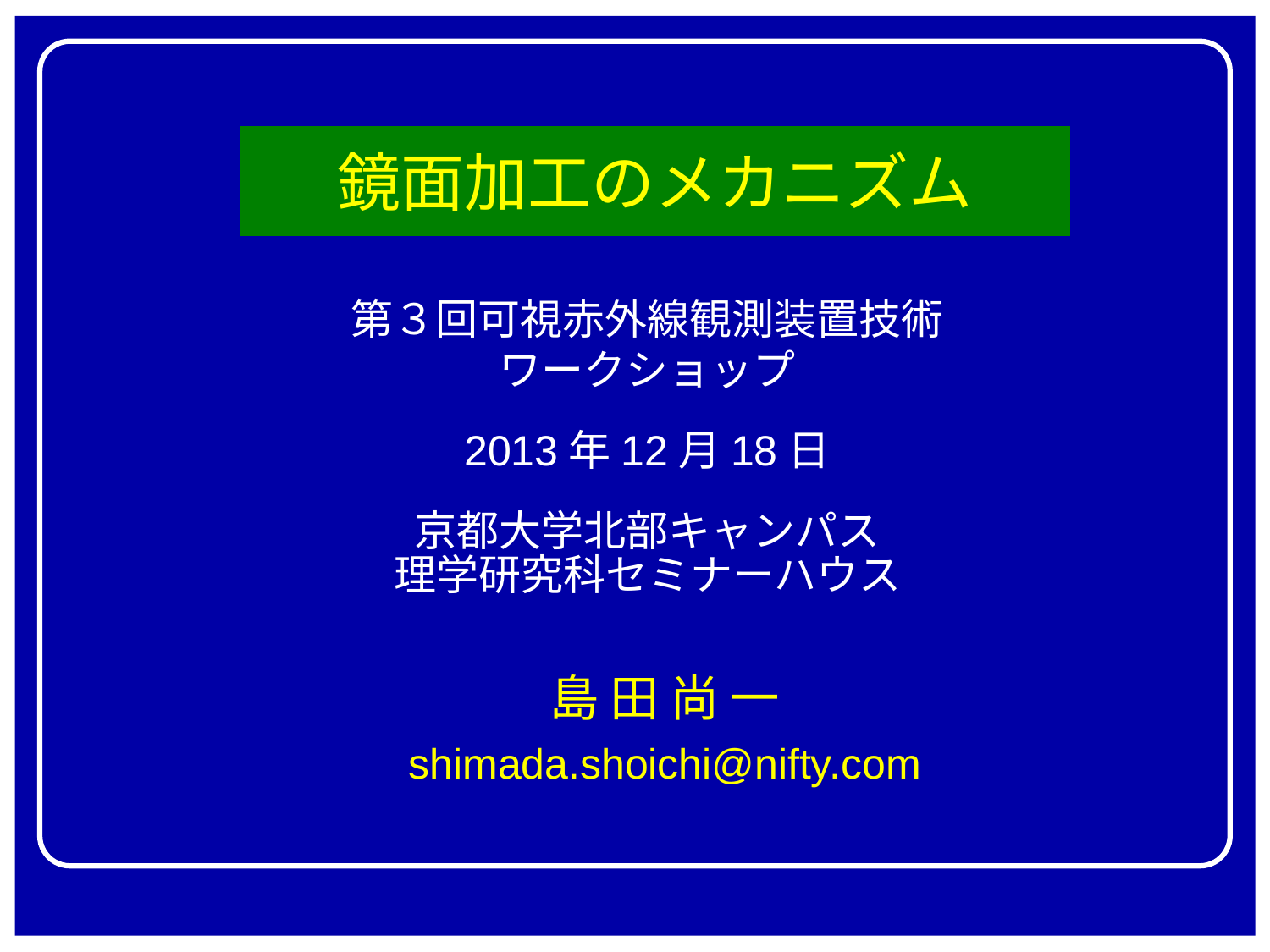

# 鏡面加工のメカニズム
第３回可視赤外線観測装置技術ワークショップ
2013年12月18日
京都大学北部キャンパス
理学研究科セミナーハウス
島 田 尚 一
shimada.shoichi@nifty.com